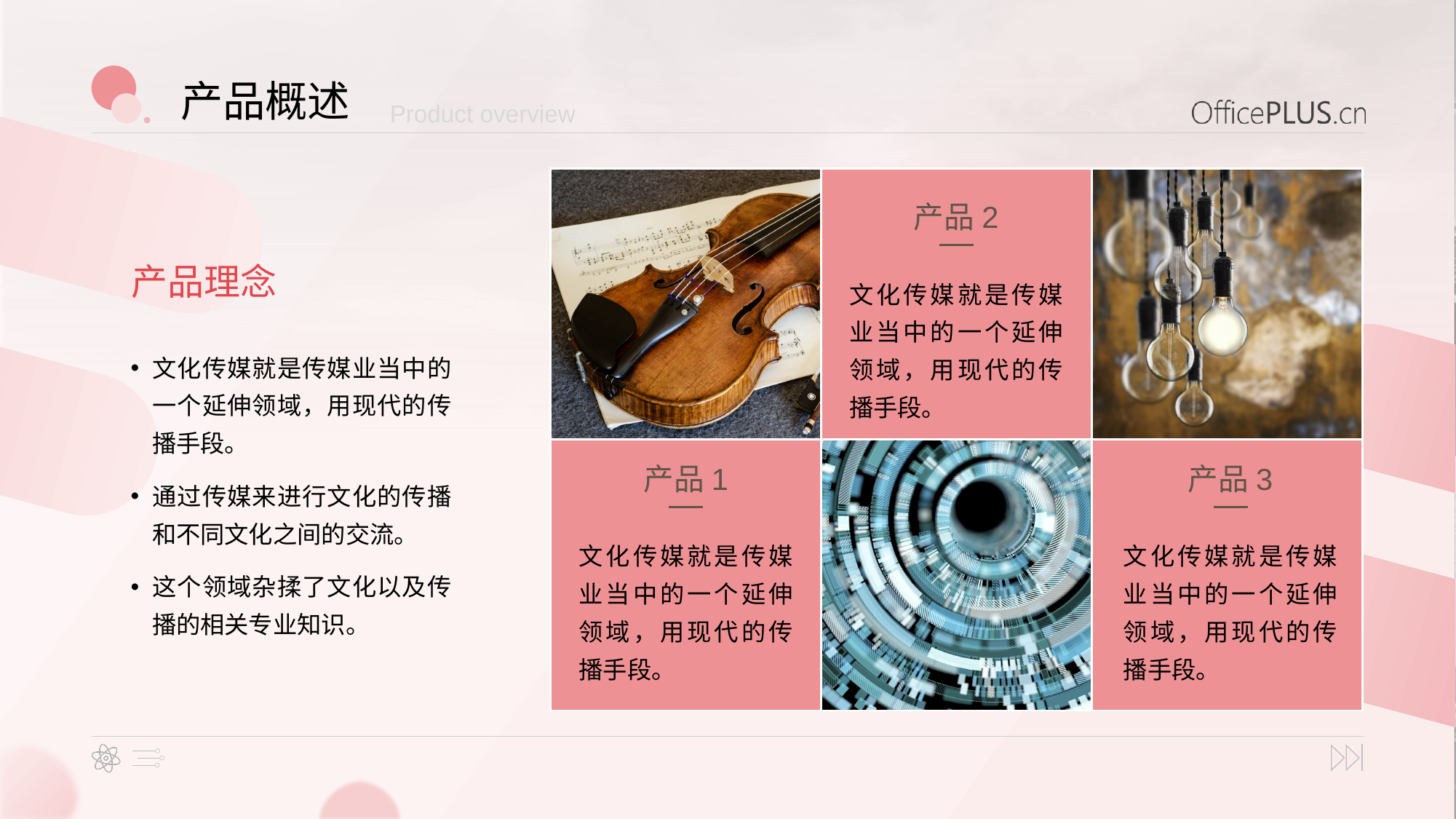

产品概述
Product overview
|  |  |  |
| --- | --- | --- |
|  |  |  |
产品2
产品理念
文化传媒就是传媒业当中的一个延伸领域，用现代的传播手段。
文化传媒就是传媒业当中的一个延伸领域，用现代的传播手段。
通过传媒来进行文化的传播和不同文化之间的交流。
这个领域杂揉了文化以及传播的相关专业知识。
产品1
产品3
文化传媒就是传媒业当中的一个延伸领域，用现代的传播手段。
文化传媒就是传媒业当中的一个延伸领域，用现代的传播手段。